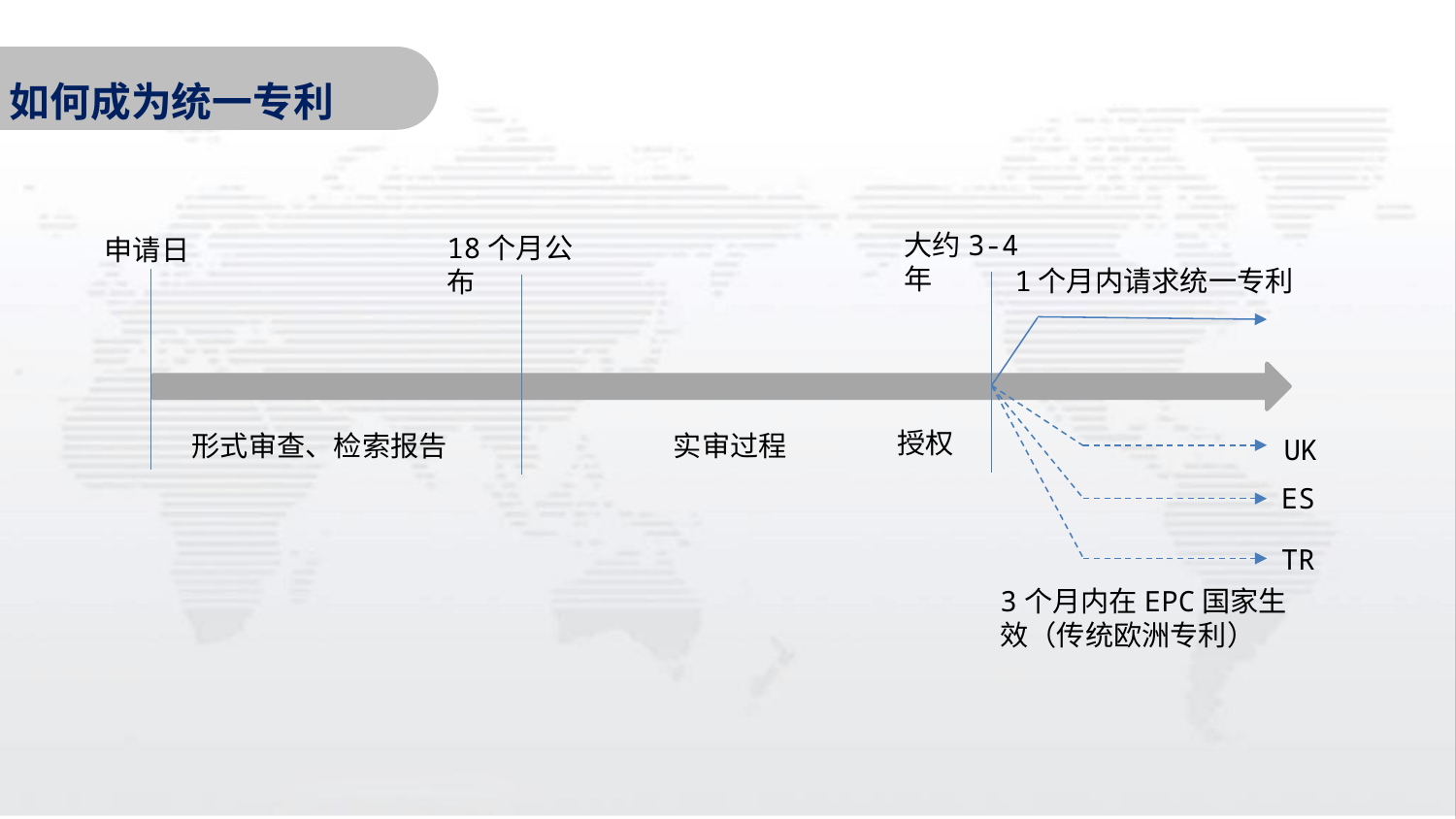

如何成为统一专利
大约3-4年
18个月公布
申请日
1个月内请求统一专利

   授权
实审过程
形式审查、检索报告
UK
ES
TR
3个月内在EPC国家生效（传统欧洲专利）